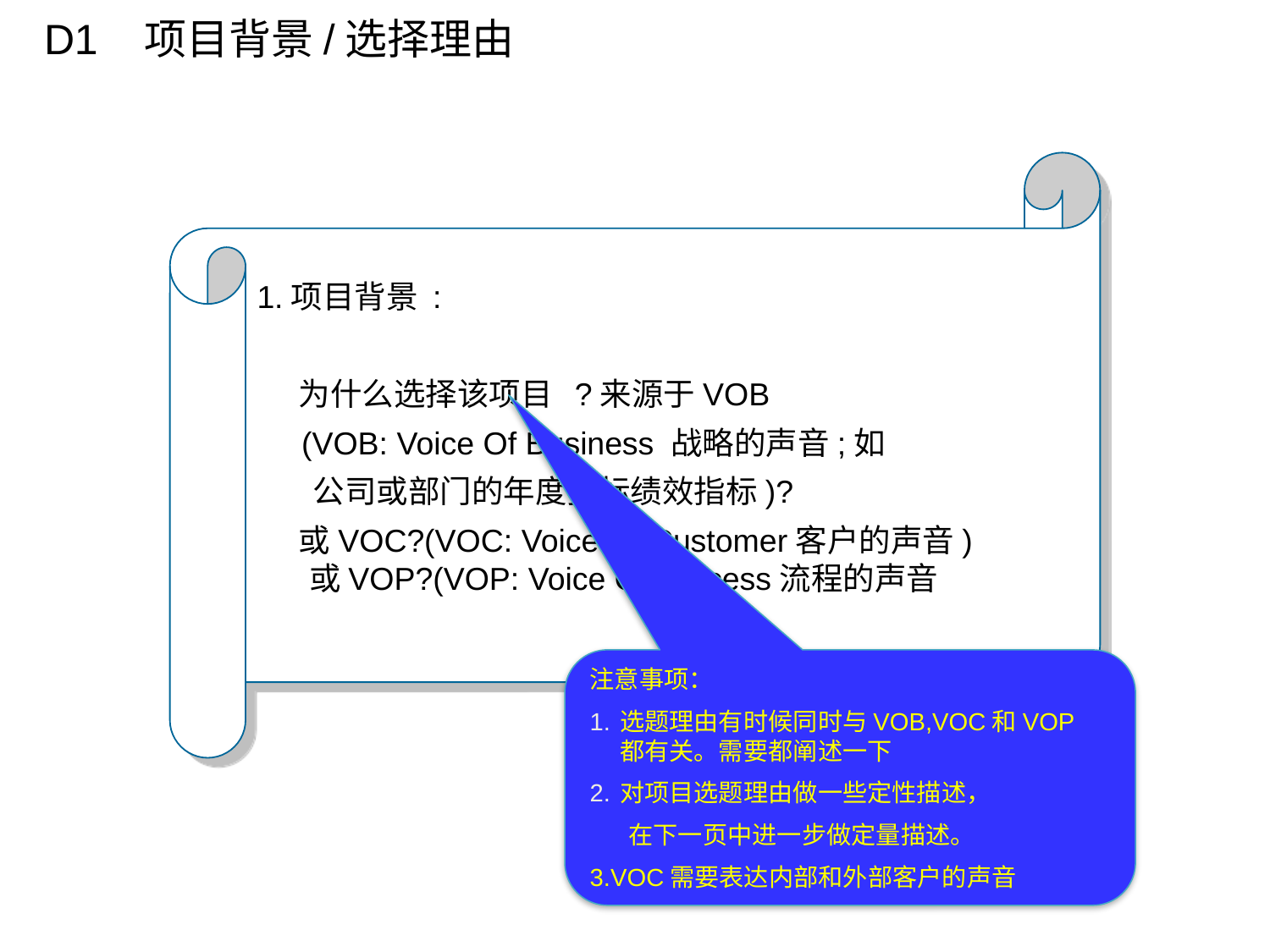

D1   项目背景/选择理由

 1.项目背景 :

      为什么选择该项目  ?来源于VOB
      (VOB: Voice Of Business 战略的声音;如
        公司或部门的年度指标绩效指标)?
      或VOC?(VOC: Voice Of Customer客户的声音)
      或VOP?(VOP: Voice Of Process流程的声音

注意事项：
选题理由有时候同时与VOB,VOC和VOP 都有关。需要都阐述一下
对项目选题理由做一些定性描述，
      在下一页中进一步做定量描述。
3.VOC需要表达内部和外部客户的声音